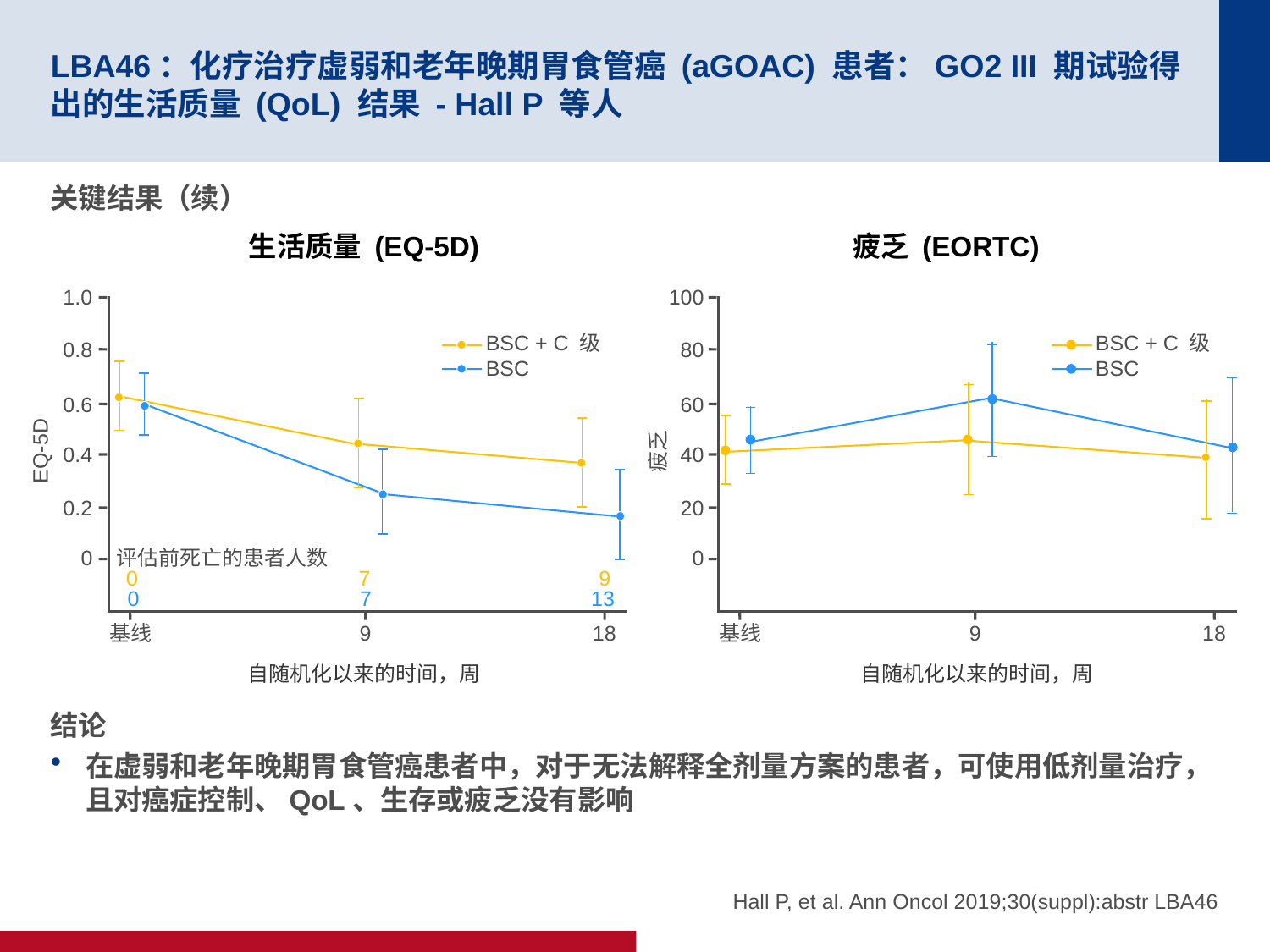

# LBA46：化疗治疗虚弱和老年晚期胃食管癌 (aGOAC) 患者：GO2 III 期试验得出的生活质量 (QoL) 结果 - Hall P 等人
关键结果（续）
结论
在虚弱和老年晚期胃食管癌患者中，对于无法解释全剂量方案的患者，可使用低剂量治疗，且对癌症控制、QoL、生存或疲乏没有影响
生活质量 (EQ-5D)
疲乏 (EORTC)
1.0

0.8

0.6

EQ-5D
0.4

0.2

0

基线
9
18
BSC + C 级
BSC

评估前死亡的患者人数
0
7
 9
0
7
13
自随机化以来的时间，周
100

80

60

疲乏
40

20

0

基线
9
18
BSC + C 级
BSC

自随机化以来的时间，周
Hall P, et al. Ann Oncol 2019;30(suppl):abstr LBA46